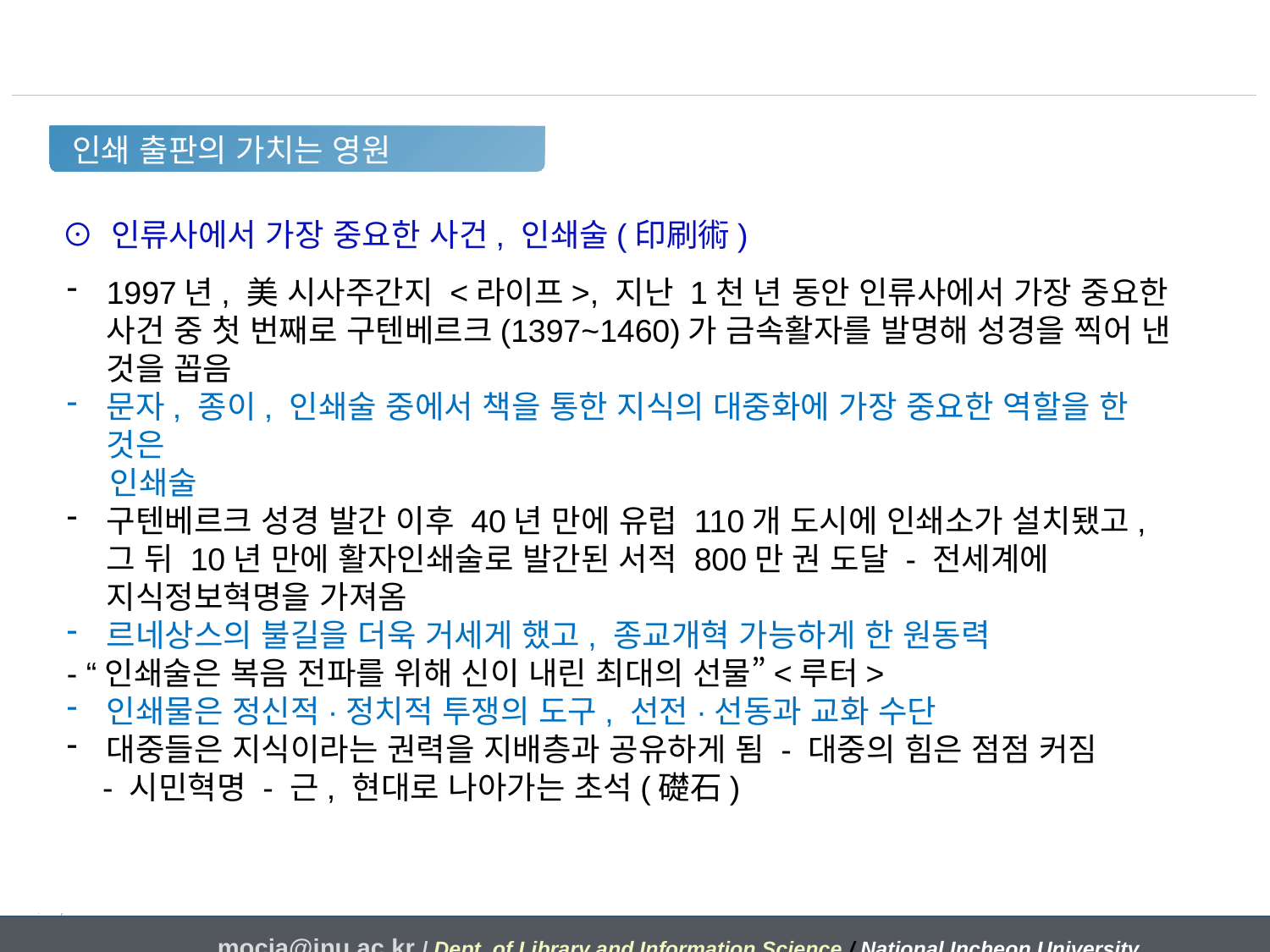

인쇄 출판의 가치는 영원
⊙ 인류사에서 가장 중요한 사건, 인쇄술(印刷術)
1997년, 美 시사주간지 <라이프>, 지난 1천 년 동안 인류사에서 가장 중요한 사건 중 첫 번째로 구텐베르크(1397~1460)가 금속활자를 발명해 성경을 찍어 낸 것을 꼽음
문자, 종이, 인쇄술 중에서 책을 통한 지식의 대중화에 가장 중요한 역할을 한 것은
    인쇄술
구텐베르크 성경 발간 이후 40년 만에 유럽 110개 도시에 인쇄소가 설치됐고, 그 뒤 10년 만에 활자인쇄술로 발간된 서적 800만 권 도달 - 전세계에 지식정보혁명을 가져옴
르네상스의 불길을 더욱 거세게 했고, 종교개혁 가능하게 한 원동력
- “인쇄술은 복음 전파를 위해 신이 내린 최대의 선물”<루터>
인쇄물은 정신적·정치적 투쟁의 도구, 선전·선동과 교화 수단
대중들은 지식이라는 권력을 지배층과 공유하게 됨 - 대중의 힘은 점점 커짐
    - 시민혁명 - 근, 현대로 나아가는 초석(礎石)

mocja@inu.ac.kr / Dept. of Library and Information Science / National Incheon University